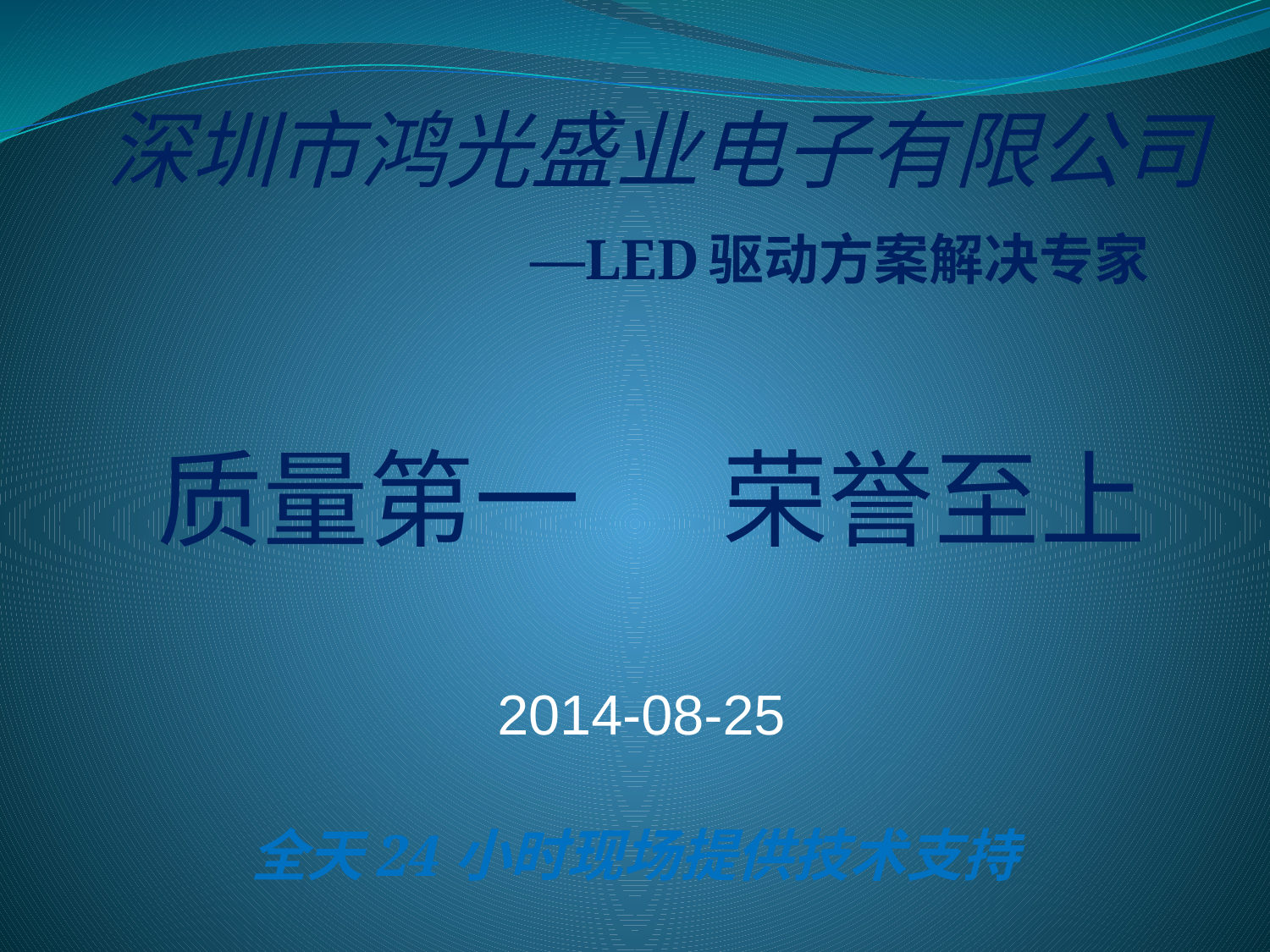

# 深圳市鸿光盛业电子有限公司
                          —LED驱动方案解决专家
质量第一      荣誉至上
2014-08-25
全天24小时现场提供技术支持